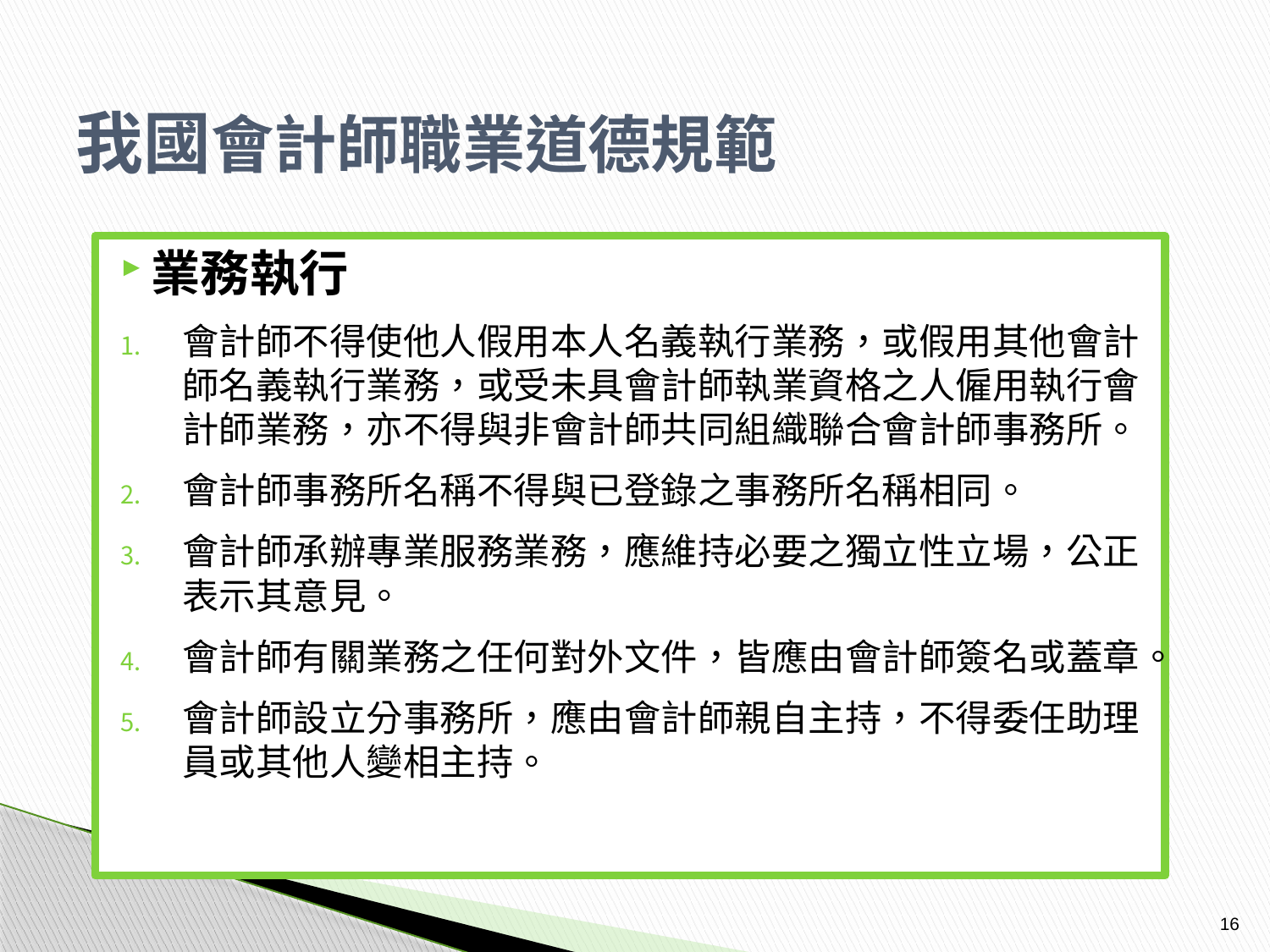

# 我國會計師職業道德規範
業務執行
會計師不得使他人假用本人名義執行業務，或假用其他會計師名義執行業務，或受未具會計師執業資格之人僱用執行會計師業務，亦不得與非會計師共同組織聯合會計師事務所。
會計師事務所名稱不得與已登錄之事務所名稱相同。
會計師承辦專業服務業務，應維持必要之獨立性立場，公正表示其意見。
會計師有關業務之任何對外文件，皆應由會計師簽名或蓋章。
會計師設立分事務所，應由會計師親自主持，不得委任助理員或其他人變相主持。

16